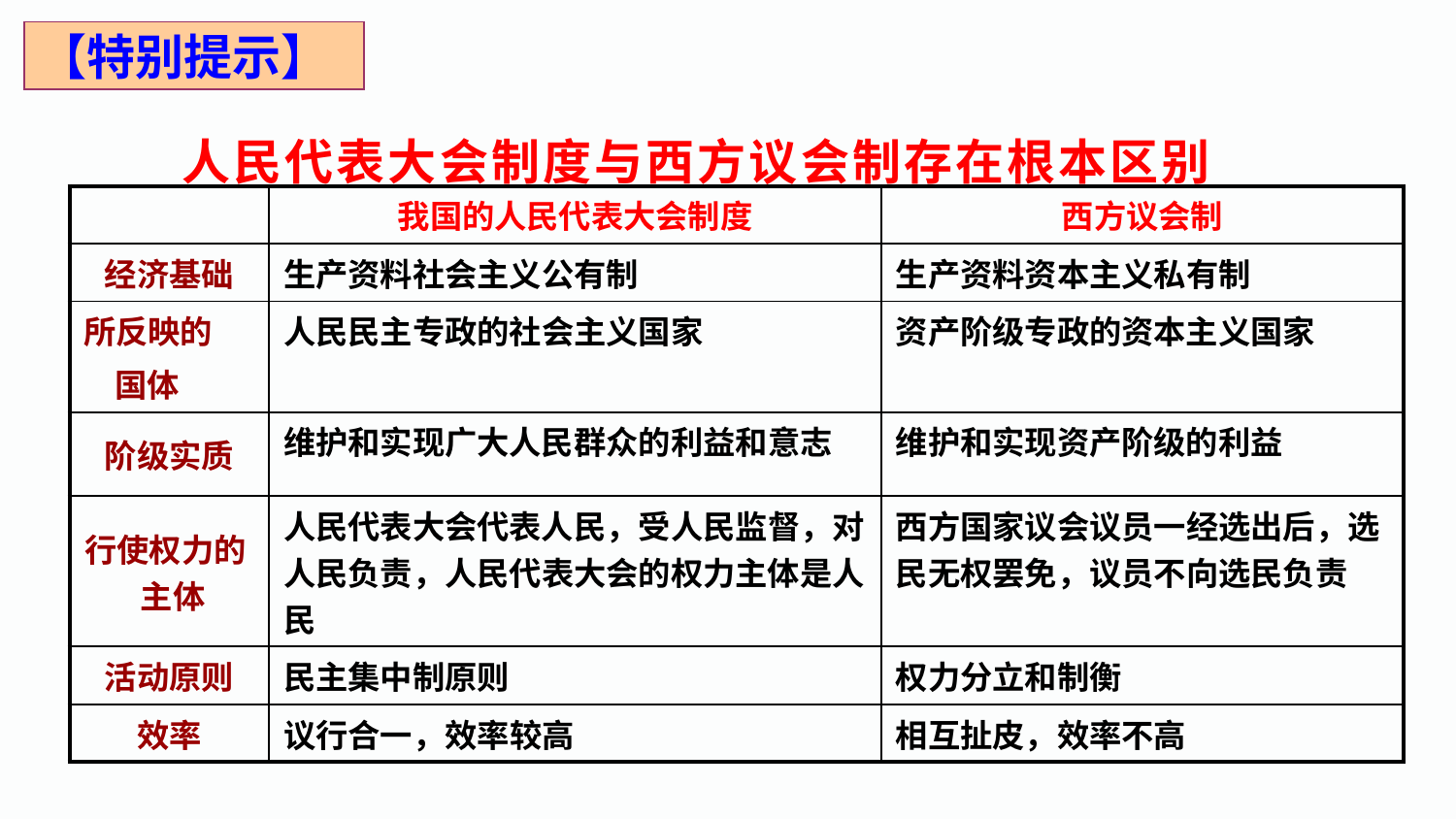

【特别提示】
人民代表大会制度与西方议会制存在根本区别
|  | 我国的人民代表大会制度 | 西方议会制 |
| --- | --- | --- |
| 经济基础 | 生产资料社会主义公有制 | 生产资料资本主义私有制 |
| 所反映的 国体 | 人民民主专政的社会主义国家 | 资产阶级专政的资本主义国家 |
| 阶级实质 | 维护和实现广大人民群众的利益和意志 | 维护和实现资产阶级的利益 |
| 行使权力的 主体 | 人民代表大会代表人民，受人民监督，对人民负责，人民代表大会的权力主体是人民 | 西方国家议会议员一经选出后，选民无权罢免，议员不向选民负责 |
| 活动原则 | 民主集中制原则 | 权力分立和制衡 |
| 效率 | 议行合一，效率较高 | 相互扯皮，效率不高 |